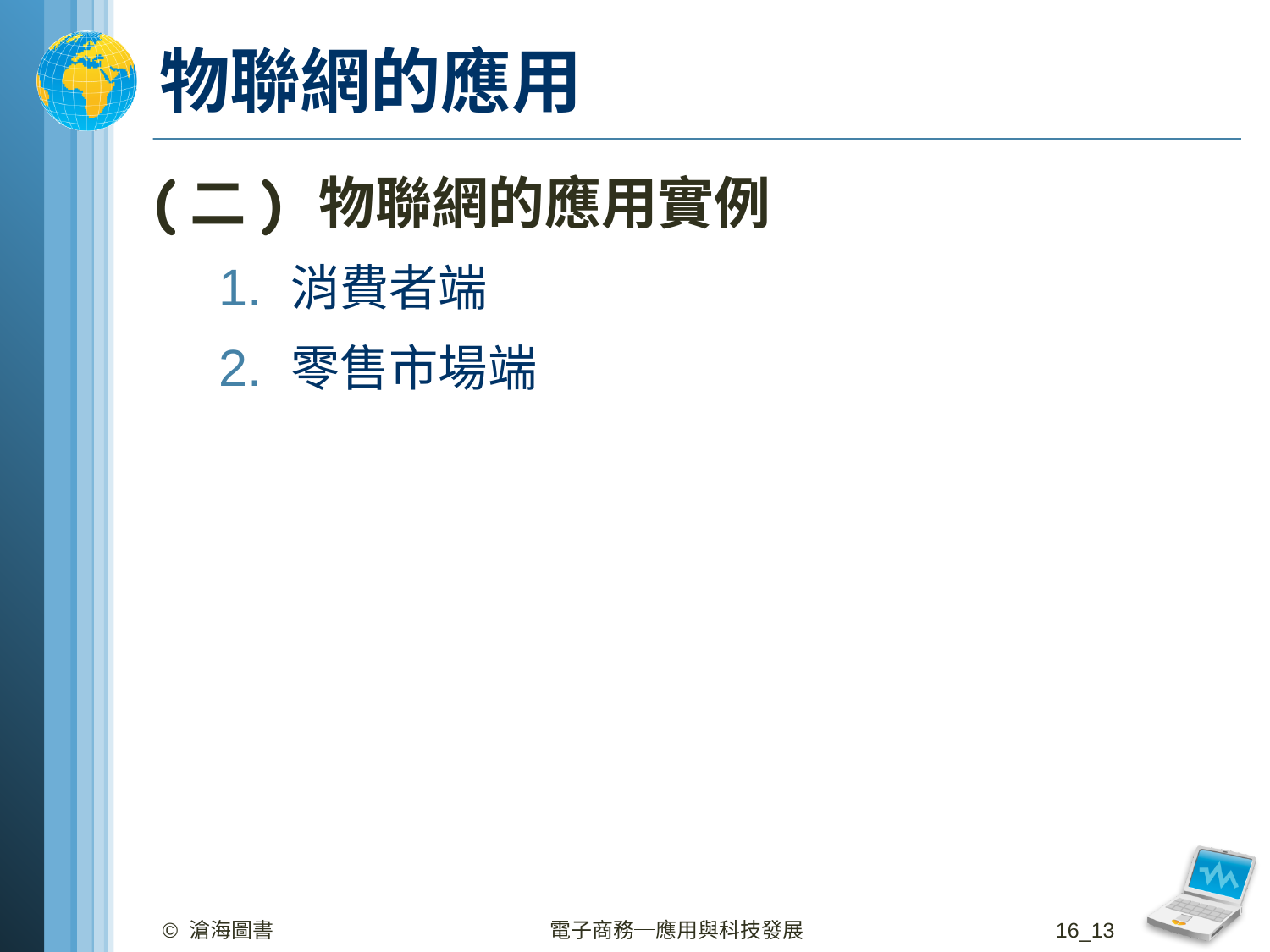

# 物聯網的應用
(二) 物聯網的應用實例
消費者端
零售市場端
© 滄海圖書
電子商務─應用與科技發展
16_13